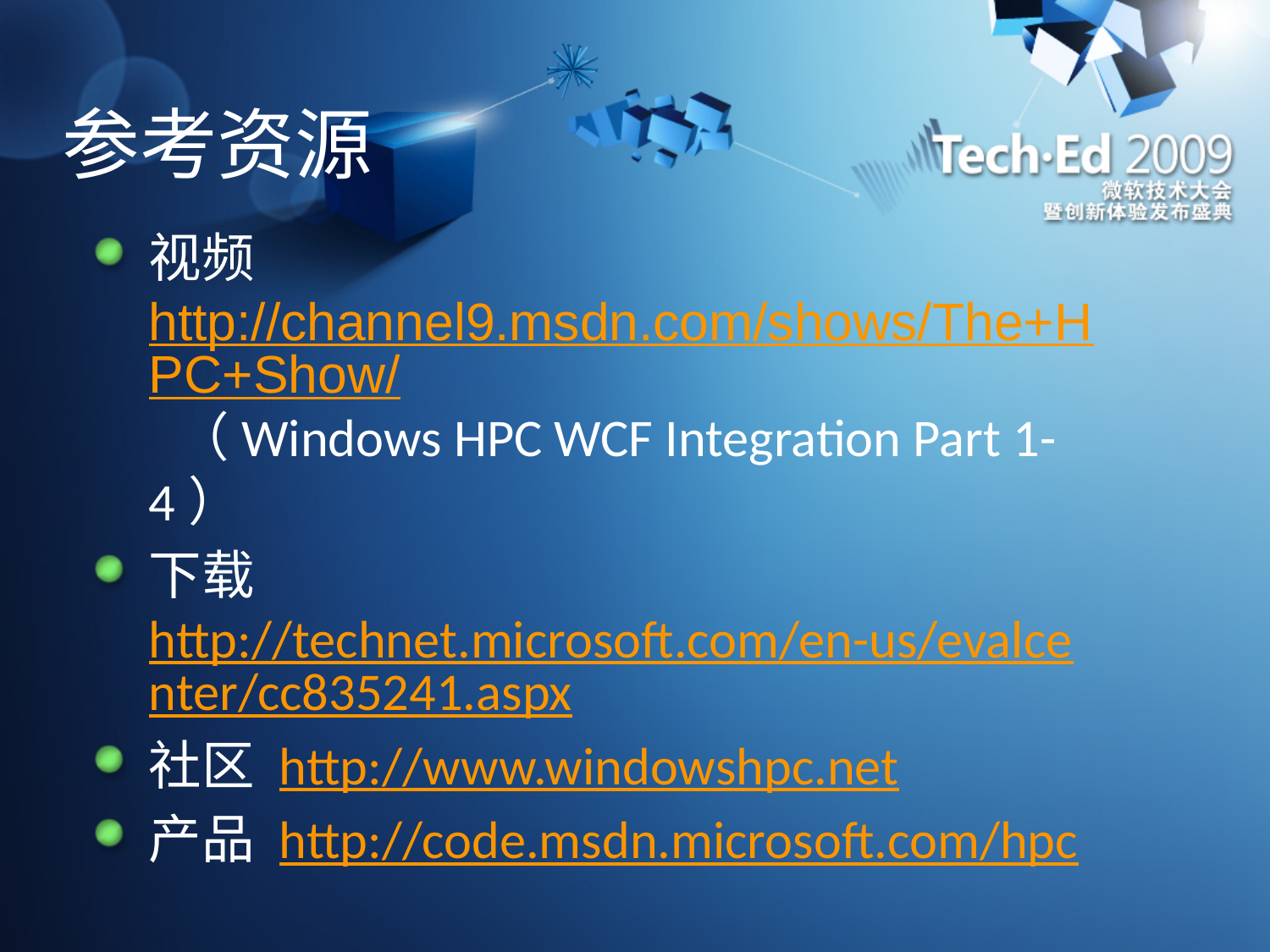

# 参考资源
视频 http://channel9.msdn.com/shows/The+HPC+Show/ （Windows HPC WCF Integration Part 1-4）
下载 http://technet.microsoft.com/en-us/evalcenter/cc835241.aspx
社区 http://www.windowshpc.net
产品 http://code.msdn.microsoft.com/hpc